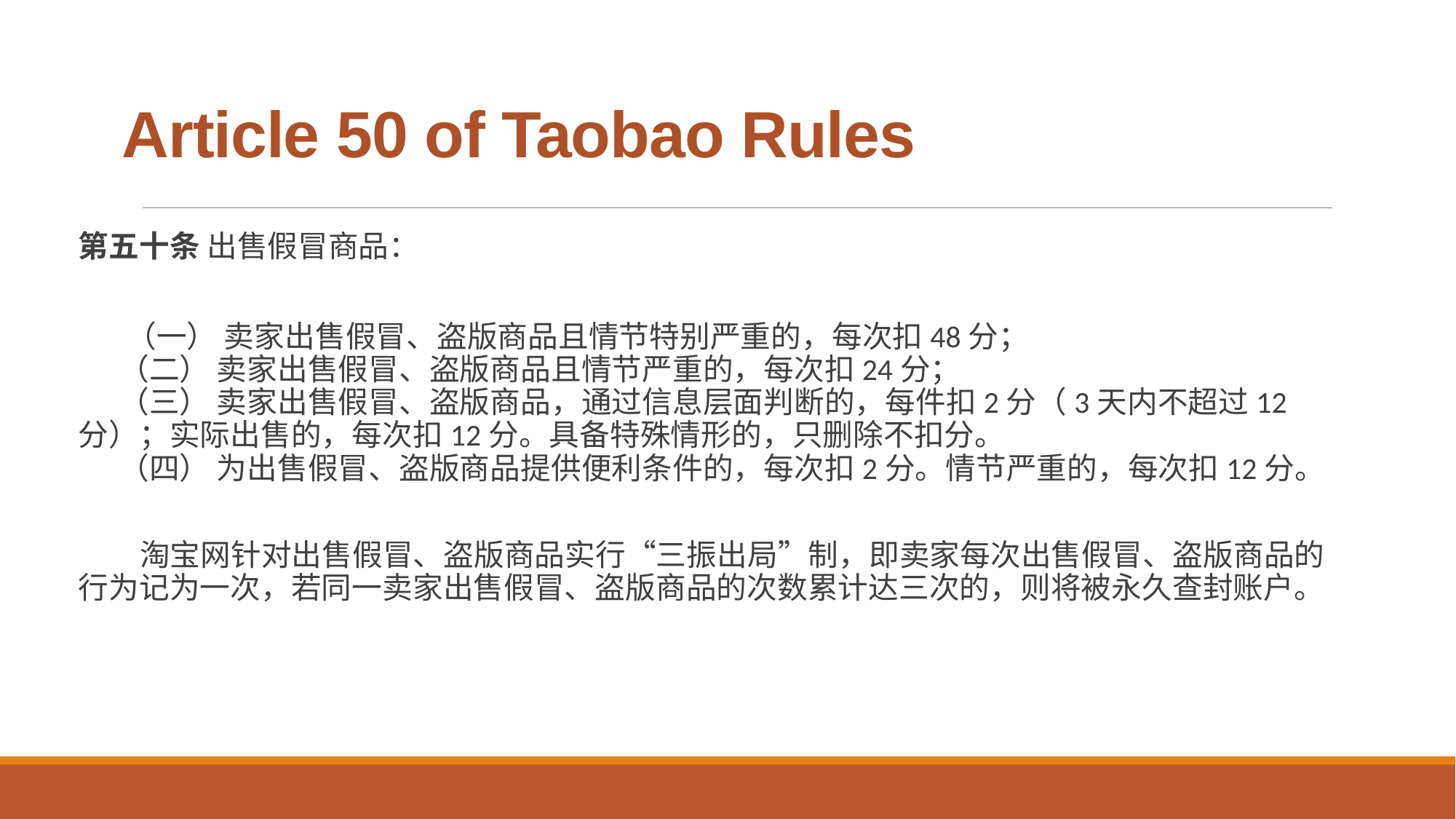

# Article 50 of Taobao Rules
第五十条 出售假冒商品：
      （一） 卖家出售假冒、盗版商品且情节特别严重的，每次扣48分；
      （二） 卖家出售假冒、盗版商品且情节严重的，每次扣24分；
      （三） 卖家出售假冒、盗版商品，通过信息层面判断的，每件扣2分（3天内不超过12分）；实际出售的，每次扣12分。具备特殊情形的，只删除不扣分。
      （四） 为出售假冒、盗版商品提供便利条件的，每次扣2分。情节严重的，每次扣12分。
        淘宝网针对出售假冒、盗版商品实行“三振出局”制，即卖家每次出售假冒、盗版商品的行为记为一次，若同一卖家出售假冒、盗版商品的次数累计达三次的，则将被永久查封账户。